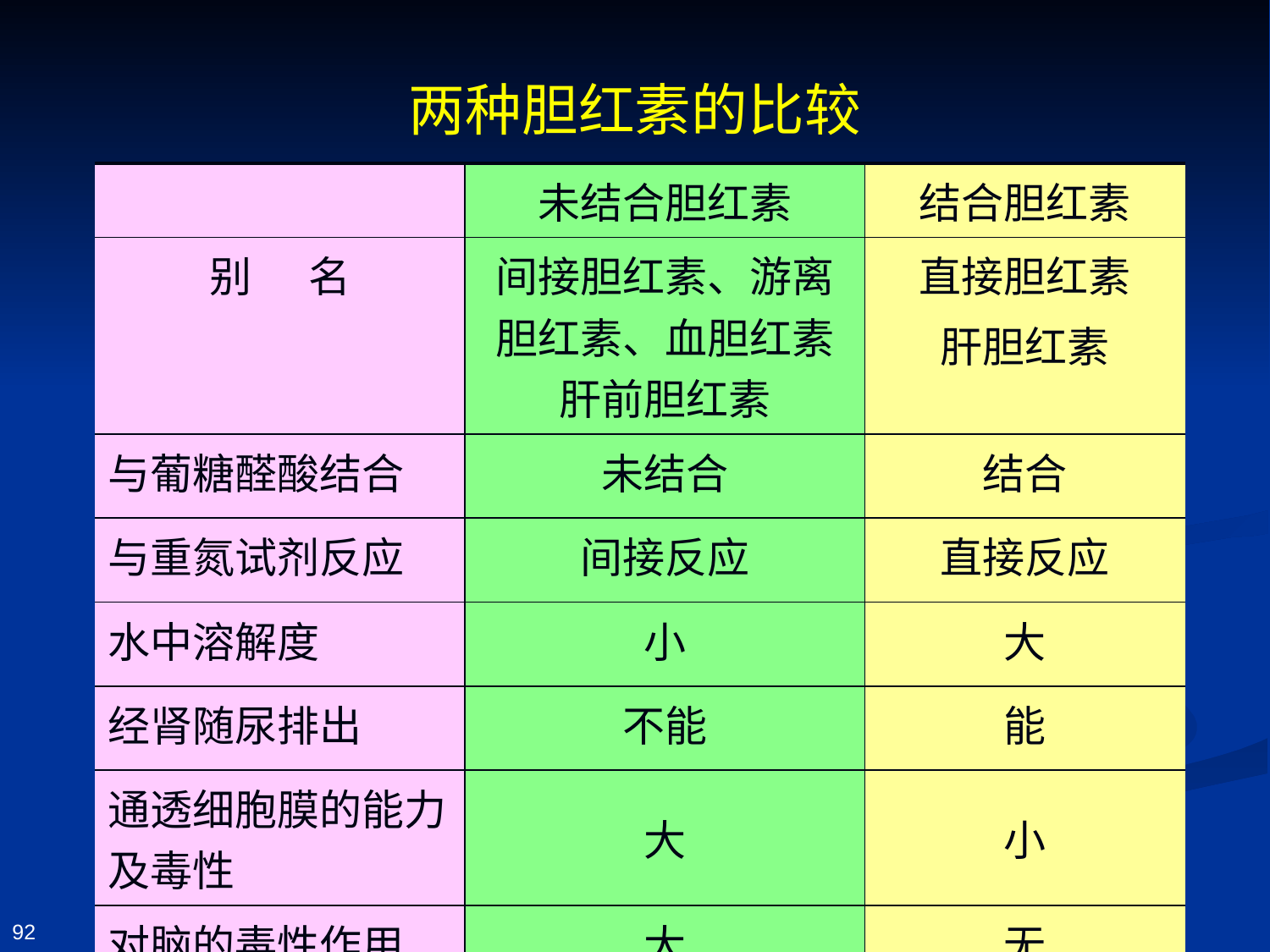

# 两种胆红素的比较
|  | 未结合胆红素 | 结合胆红素 |
| --- | --- | --- |
| 别 名 | 间接胆红素、游离胆红素、血胆红素肝前胆红素 | 直接胆红素 肝胆红素 |
| 与葡糖醛酸结合 | 未结合 | 结合 |
| 与重氮试剂反应 | 间接反应 | 直接反应 |
| 水中溶解度 | 小 | 大 |
| 经肾随尿排出 | 不能 | 能 |
| 通透细胞膜的能力及毒性 | 大 | 小 |
| 对脑的毒性作用 | 大 | 无 |
92